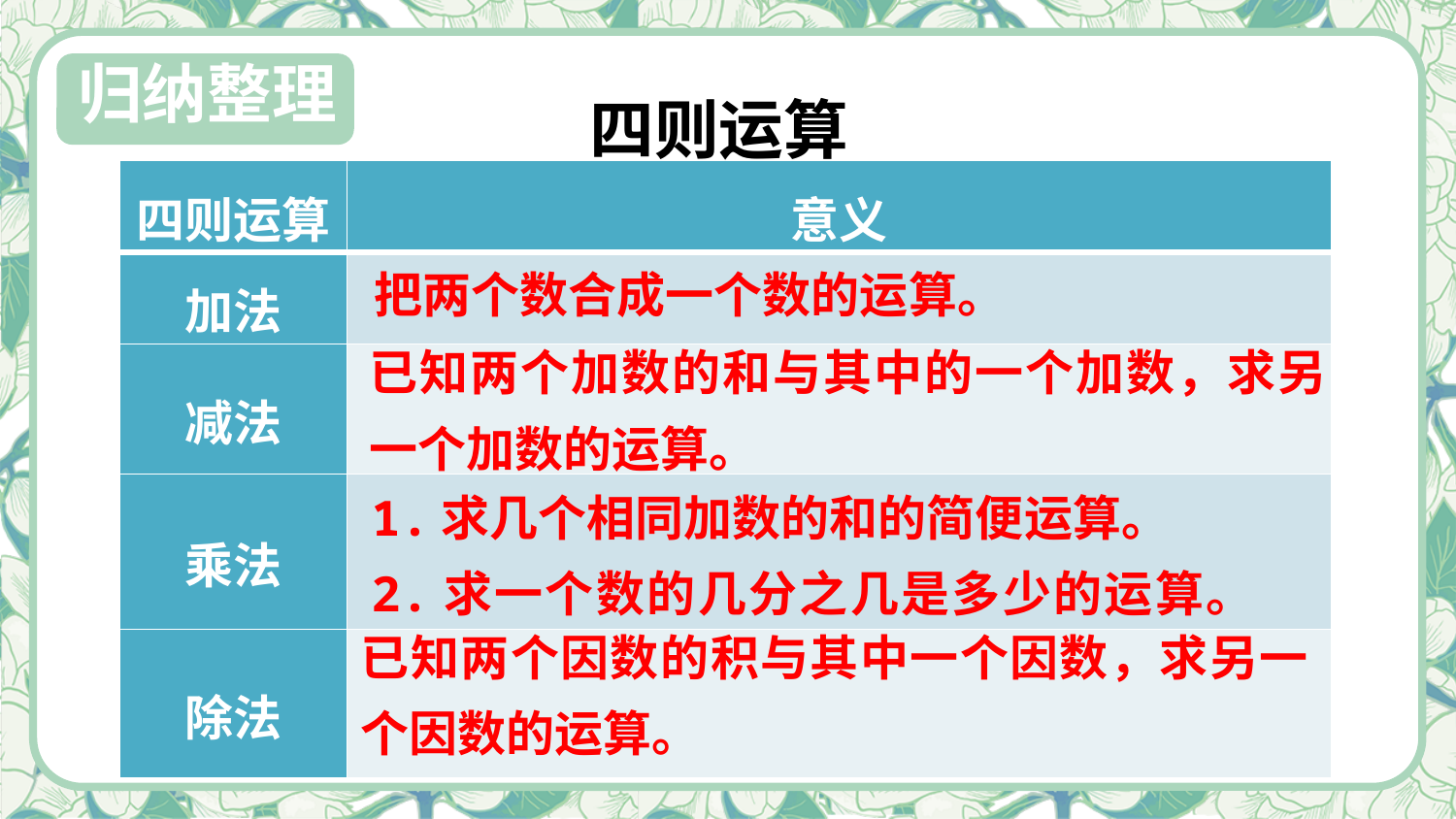

归纳整理

四则运算
| 四则运算 | 意义 |
| --- | --- |
| 加法 |  |
| 减法 |  |
| 乘法 |  |
| 除法 |  |
把两个数合成一个数的运算。
已知两个加数的和与其中的一个加数，求另一个加数的运算。
1.求几个相同加数的和的简便运算。
2.求一个数的几分之几是多少的运算。
已知两个因数的积与其中一个因数，求另一个因数的运算。